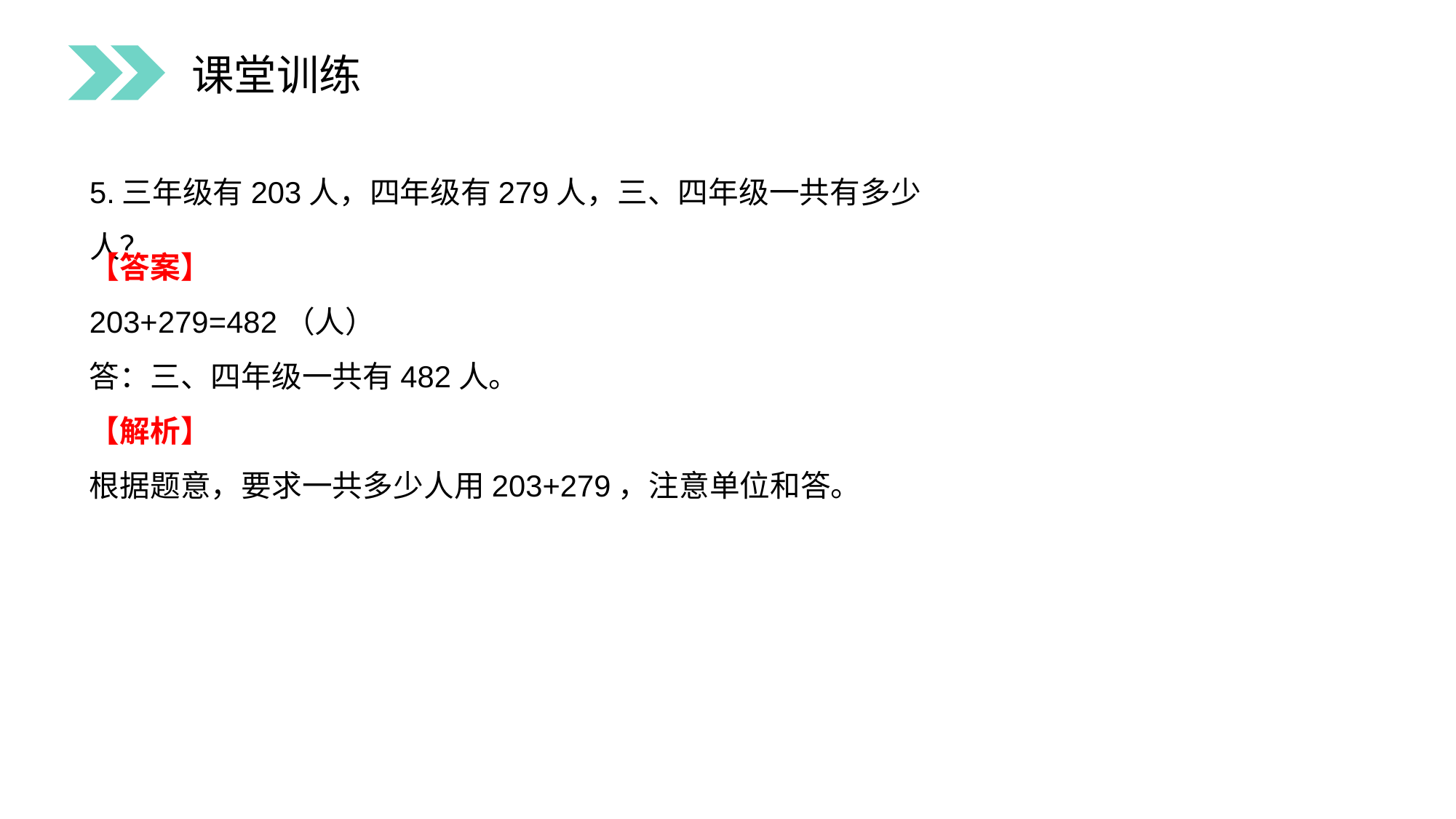

课堂训练
5.三年级有203人，四年级有279人，三、四年级一共有多少人？

【答案】
203+279=482（人）
答：三、四年级一共有482人。
【解析】
根据题意，要求一共多少人用203+279，注意单位和答。